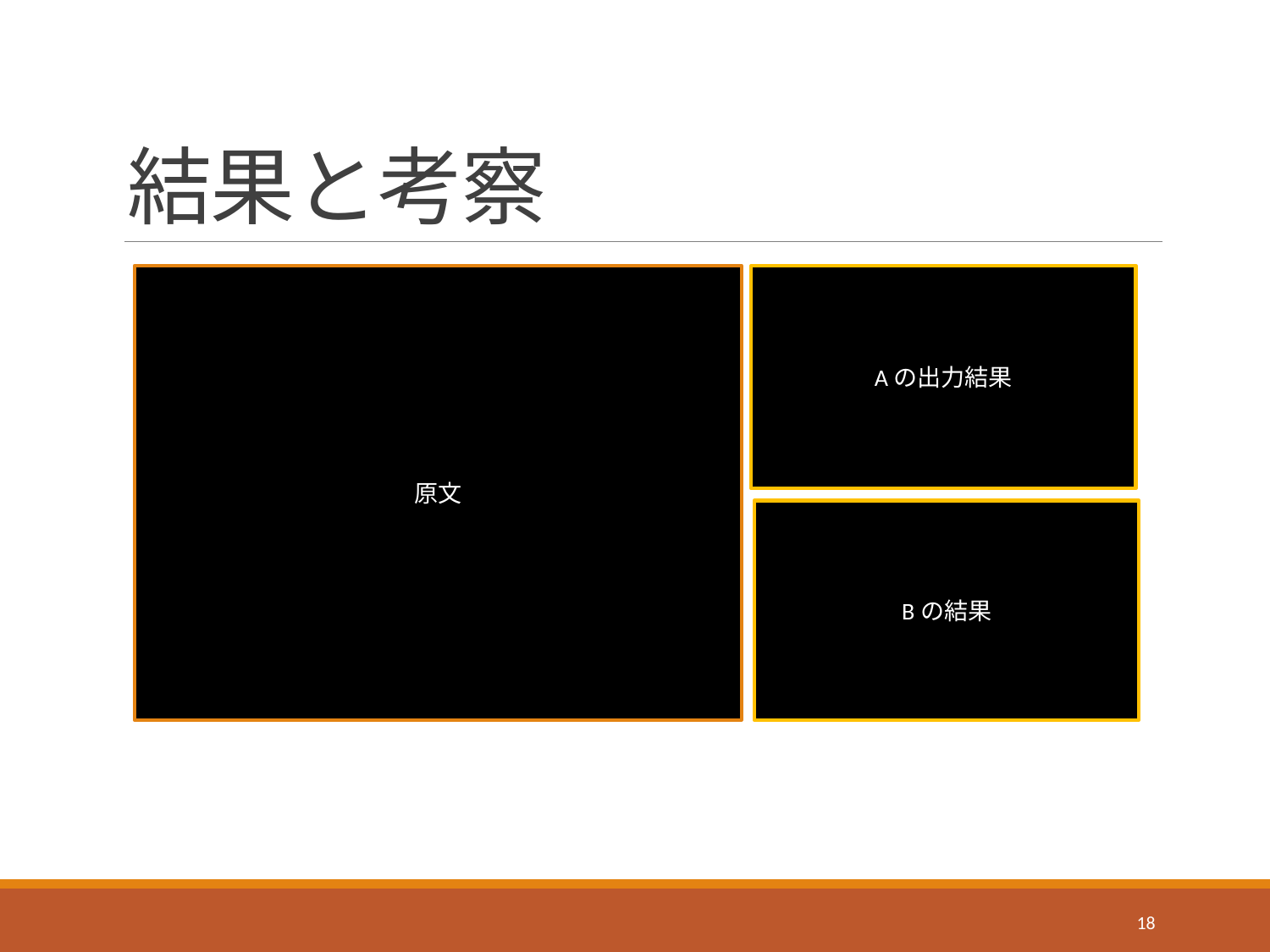

# 結果と考察
原文
Aの出力結果
原文
Bの結果

18